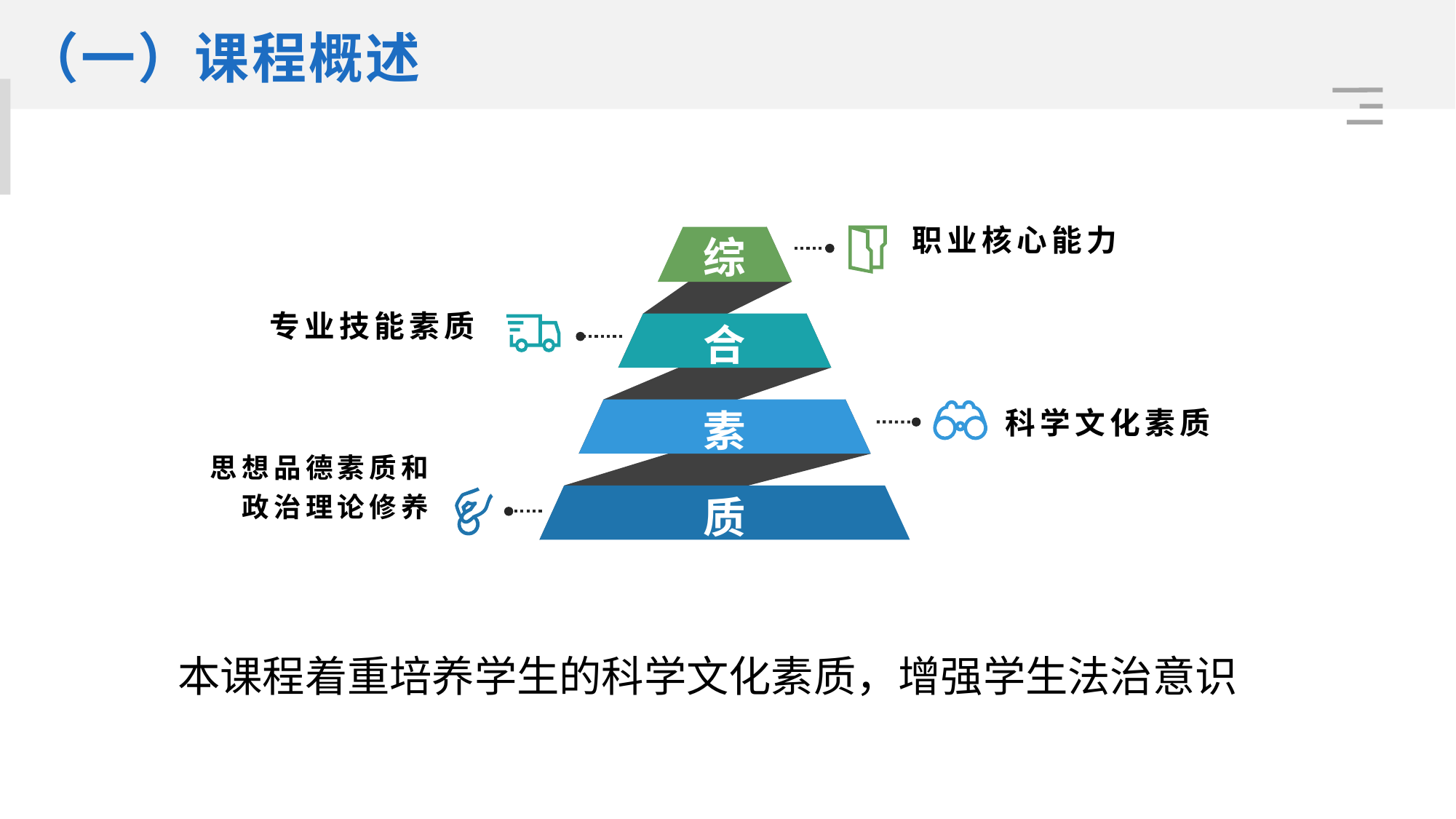

（一）课程概述

职业核心能力

综

专业技能素质
合

科学文化素质
素

思想品德素质和
政治理论修养
质

本课程着重培养学生的科学文化素质，增强学生法治意识